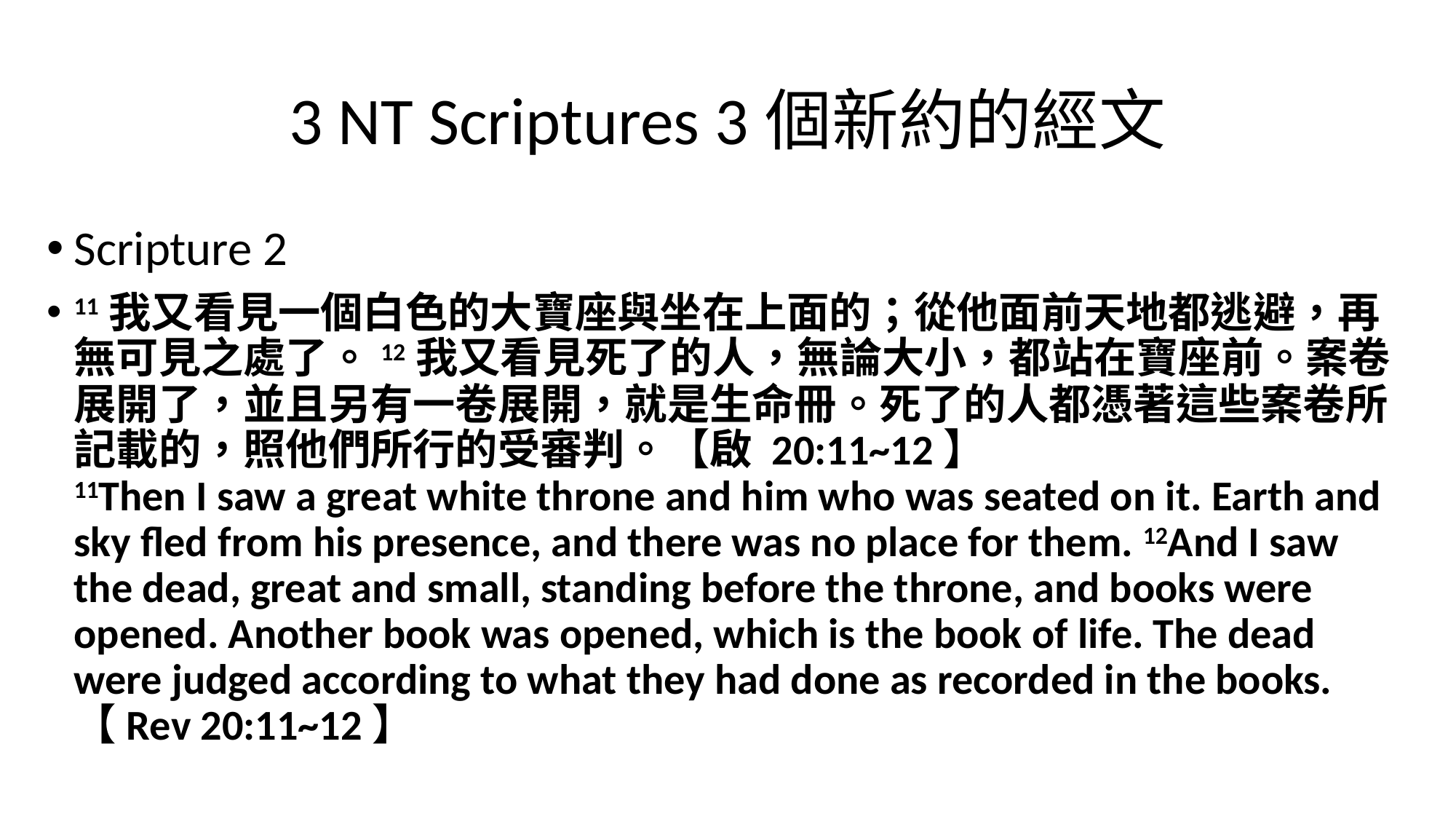

# 3 NT Scriptures 3個新約的經文
Scripture 2
11我又看見一個白色的大寶座與坐在上面的；從他面前天地都逃避，再無可見之處了。12我又看見死了的人，無論大小，都站在寶座前。案卷展開了，並且另有一卷展開，就是生命冊。死了的人都憑著這些案卷所記載的，照他們所行的受審判。【啟 20:11~12】
11Then I saw a great white throne and him who was seated on it. Earth and sky fled from his presence, and there was no place for them. 12And I saw the dead, great and small, standing before the throne, and books were opened. Another book was opened, which is the book of life. The dead were judged according to what they had done as recorded in the books. 【Rev 20:11~12】